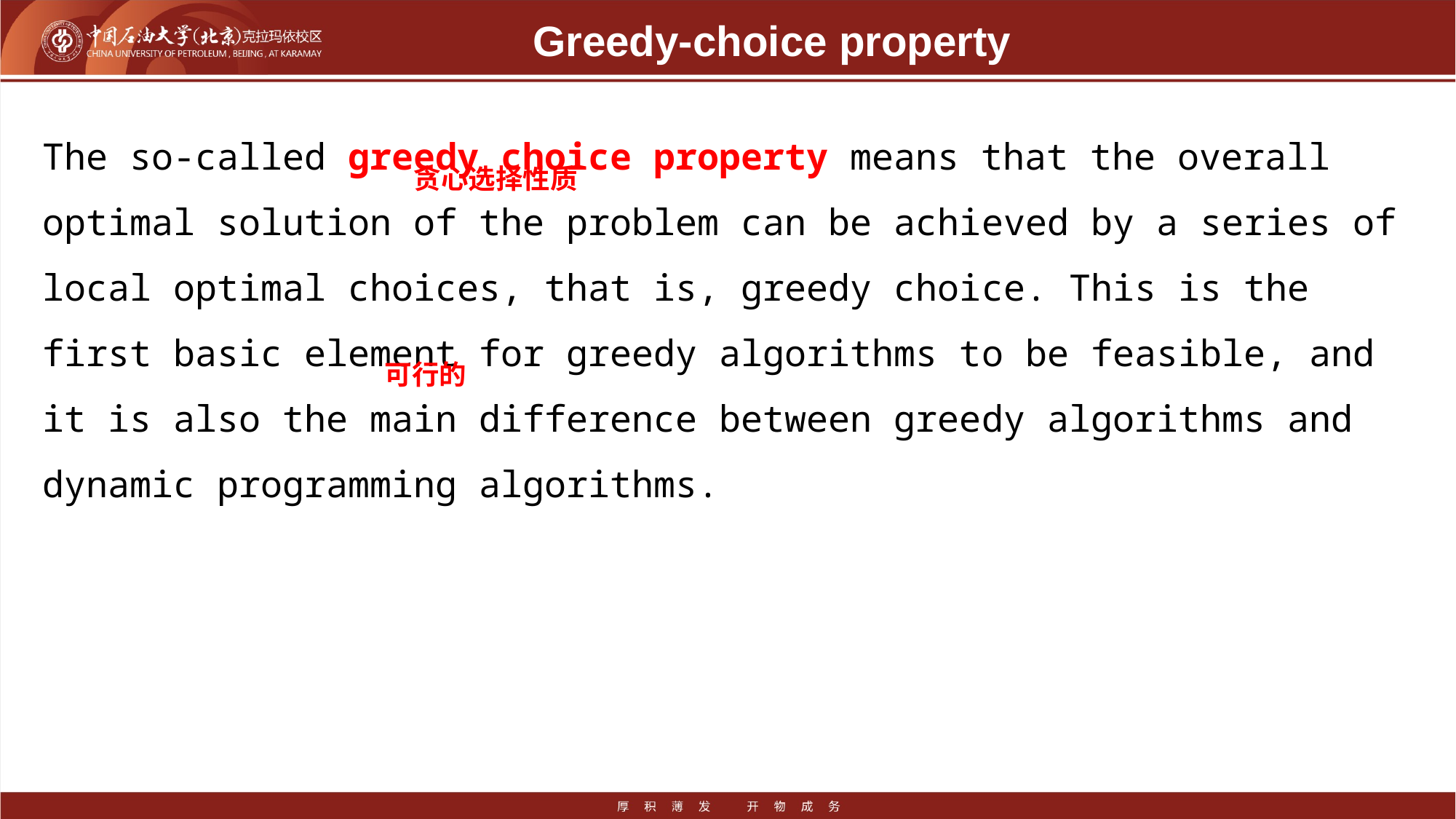

# Greedy-choice property
The so-called greedy choice property means that the overall optimal solution of the problem can be achieved by a series of local optimal choices, that is, greedy choice. This is the first basic element for greedy algorithms to be feasible, and it is also the main difference between greedy algorithms and dynamic programming algorithms.

贪心选择性质
可行的